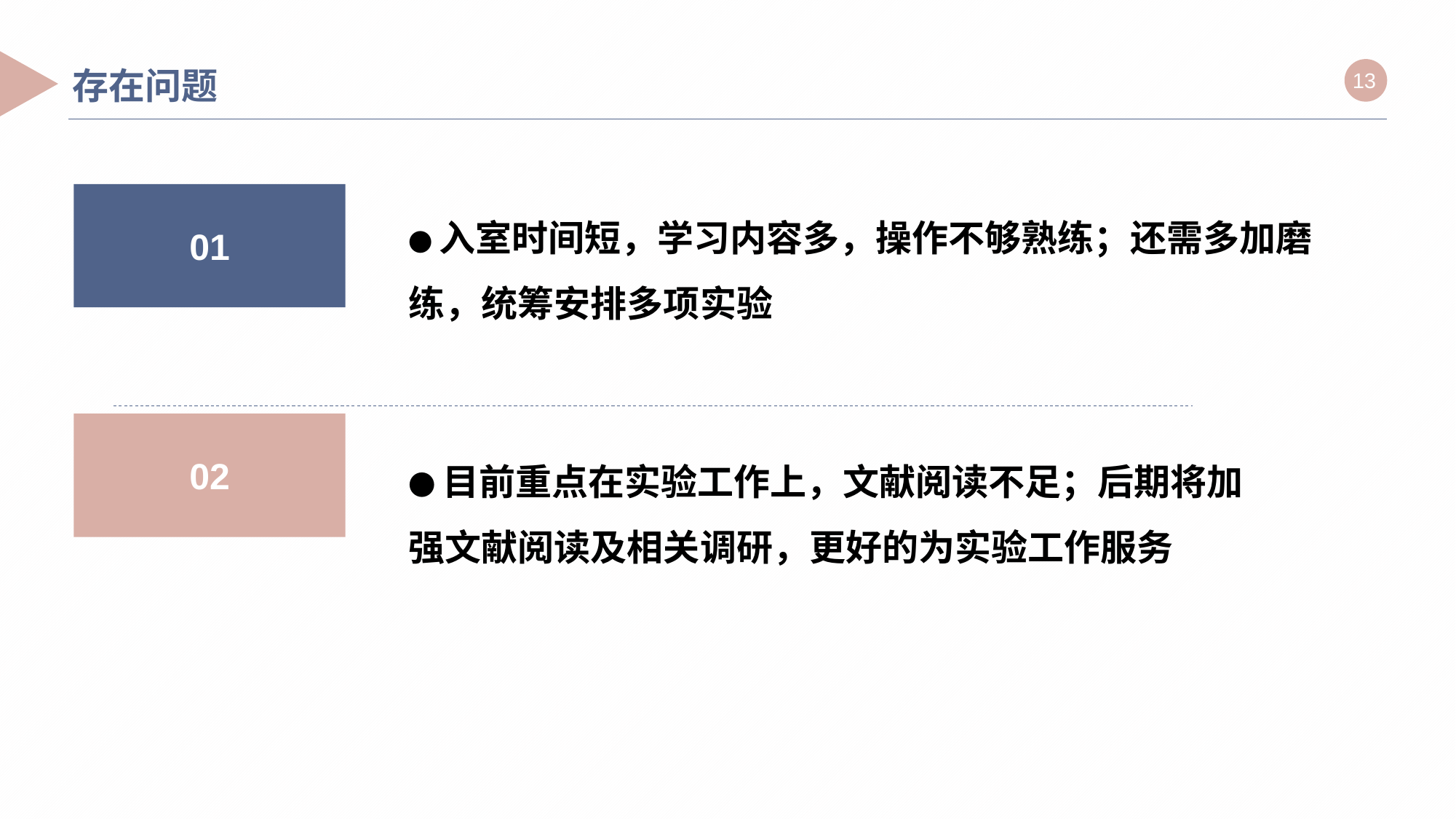

存在问题
01
●入室时间短，学习内容多，操作不够熟练；还需多加磨练，统筹安排多项实验
02
●目前重点在实验工作上，文献阅读不足；后期将加强文献阅读及相关调研，更好的为实验工作服务